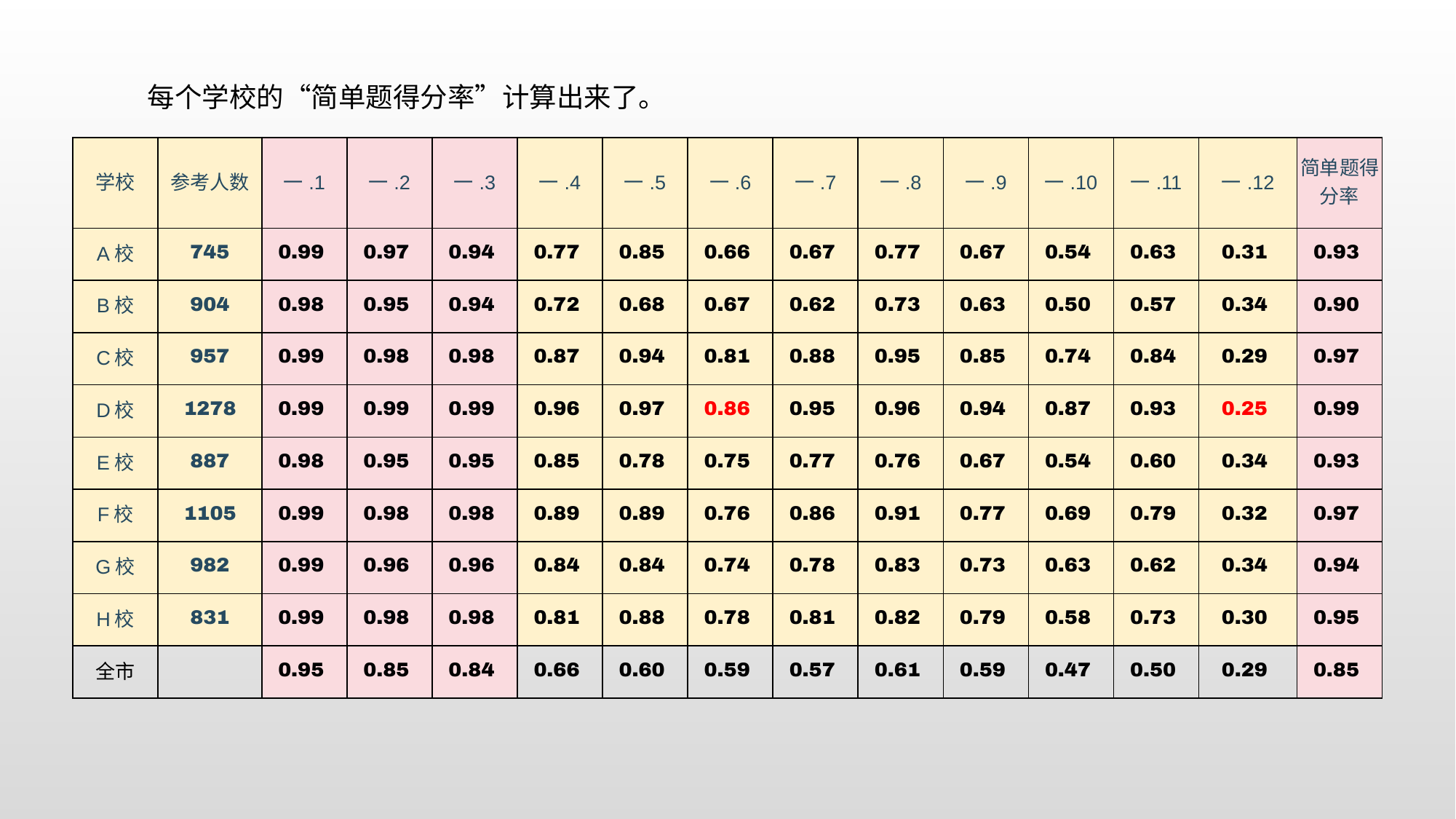

每个学校的“简单题得分率”计算出来了。
| 学校 | 参考人数 | 一.1 | 一.2 | 一.3 | 一.4 | 一.5 | 一.6 | 一.7 | 一.8 | 一.9 | 一.10 | 一.11 | 一.12 | 简单题得分率 |
| --- | --- | --- | --- | --- | --- | --- | --- | --- | --- | --- | --- | --- | --- | --- |
| A校 | 745 | 0.99 | 0.97 | 0.94 | 0.77 | 0.85 | 0.66 | 0.67 | 0.77 | 0.67 | 0.54 | 0.63 | 0.31 | 0.93 |
| B校 | 904 | 0.98 | 0.95 | 0.94 | 0.72 | 0.68 | 0.67 | 0.62 | 0.73 | 0.63 | 0.50 | 0.57 | 0.34 | 0.90 |
| C校 | 957 | 0.99 | 0.98 | 0.98 | 0.87 | 0.94 | 0.81 | 0.88 | 0.95 | 0.85 | 0.74 | 0.84 | 0.29 | 0.97 |
| D校 | 1278 | 0.99 | 0.99 | 0.99 | 0.96 | 0.97 | 0.86 | 0.95 | 0.96 | 0.94 | 0.87 | 0.93 | 0.25 | 0.99 |
| E校 | 887 | 0.98 | 0.95 | 0.95 | 0.85 | 0.78 | 0.75 | 0.77 | 0.76 | 0.67 | 0.54 | 0.60 | 0.34 | 0.93 |
| F校 | 1105 | 0.99 | 0.98 | 0.98 | 0.89 | 0.89 | 0.76 | 0.86 | 0.91 | 0.77 | 0.69 | 0.79 | 0.32 | 0.97 |
| G校 | 982 | 0.99 | 0.96 | 0.96 | 0.84 | 0.84 | 0.74 | 0.78 | 0.83 | 0.73 | 0.63 | 0.62 | 0.34 | 0.94 |
| H校 | 831 | 0.99 | 0.98 | 0.98 | 0.81 | 0.88 | 0.78 | 0.81 | 0.82 | 0.79 | 0.58 | 0.73 | 0.30 | 0.95 |
| 全市 |  | 0.95 | 0.85 | 0.84 | 0.66 | 0.60 | 0.59 | 0.57 | 0.61 | 0.59 | 0.47 | 0.50 | 0.29 | 0.85 |